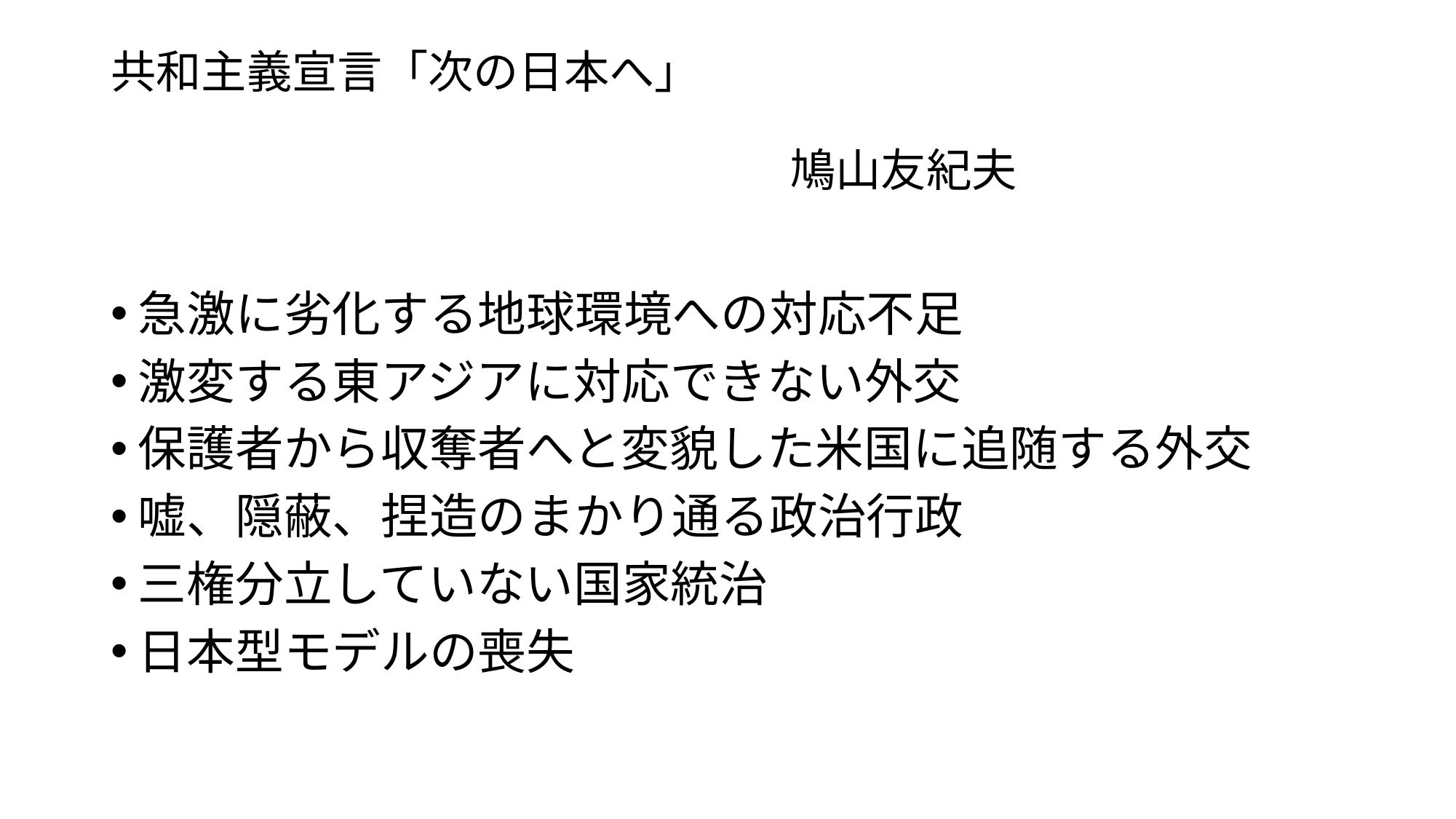

# 共和主義宣言「次の日本へ」 　　　　　　　　　　　　　　　鳩山友紀夫

急激に劣化する地球環境への対応不足
激変する東アジアに対応できない外交
保護者から収奪者へと変貌した米国に追随する外交
嘘、隠蔽、捏造のまかり通る政治行政
三権分立していない国家統治
日本型モデルの喪失